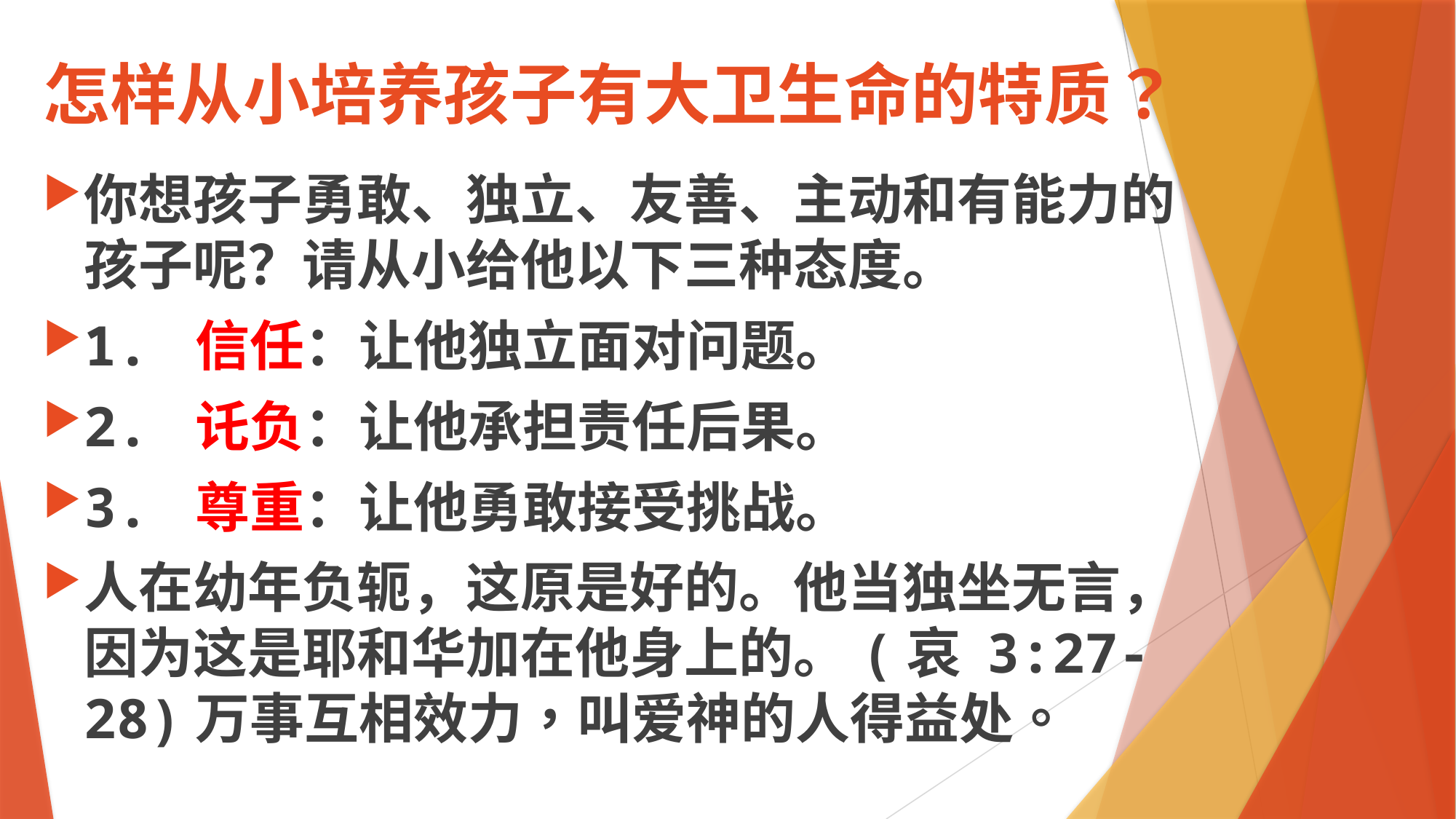

# 怎样从小培养孩子有大卫生命的特质？
你想孩子勇敢、独立、友善、主动和有能力的孩子呢？请从小给他以下三种态度。
1. 信任：让他独立面对问题。
2. 讬负：让他承担责任后果。
3. 尊重：让他勇敢接受挑战。
人在幼年负轭，这原是好的。他当独坐无言，因为这是耶和华加在他身上的。(哀 3:27-28)万事互相效力，叫爱神的人得益处。